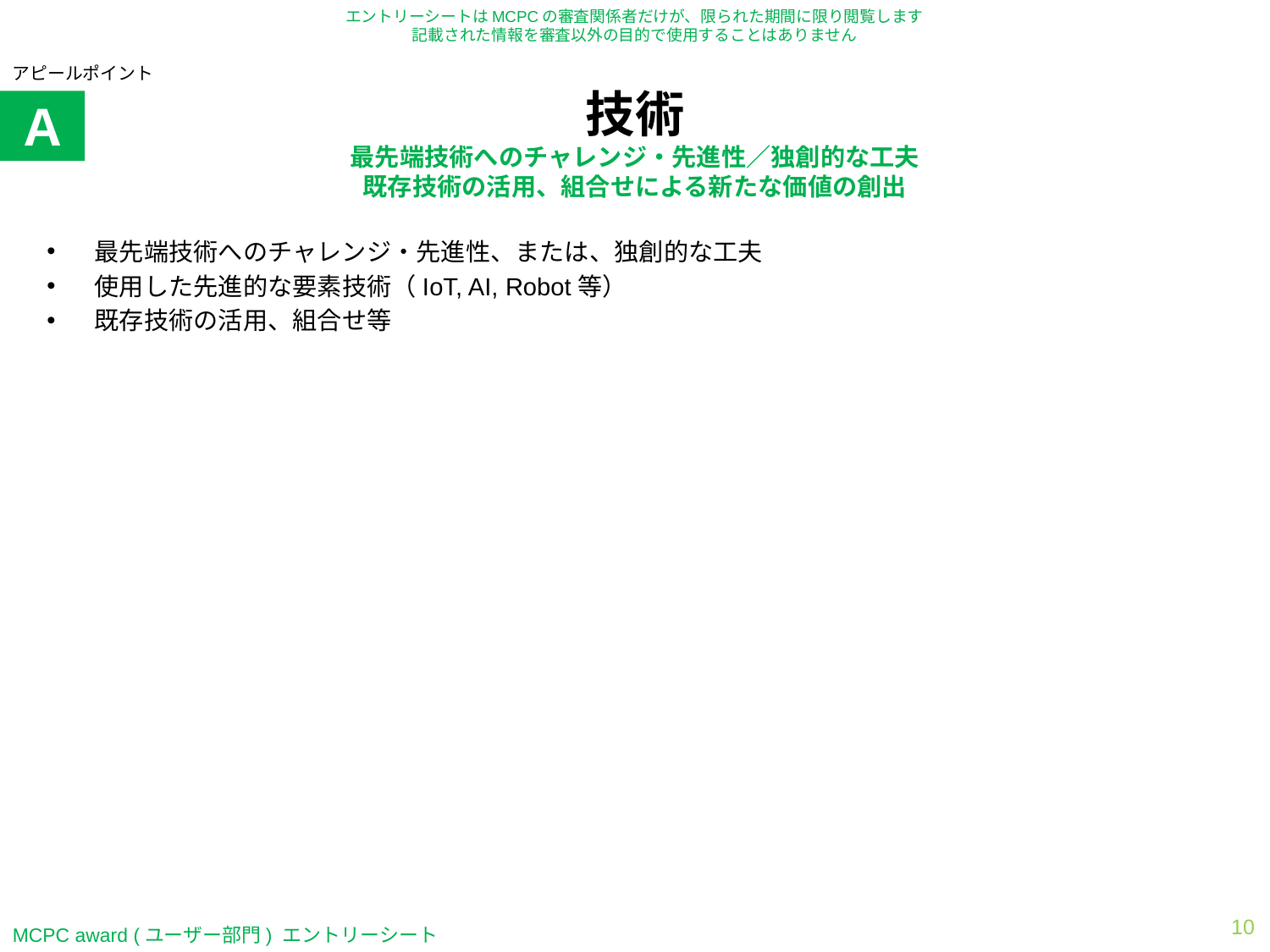

アピールポイント
# 技術 最先端技術へのチャレンジ・先進性／独創的な工夫 既存技術の活用、組合せによる新たな価値の創出
Ａ
最先端技術へのチャレンジ・先進性、または、独創的な工夫
使用した先進的な要素技術（IoT, AI, Robot等）
既存技術の活用、組合せ等
10